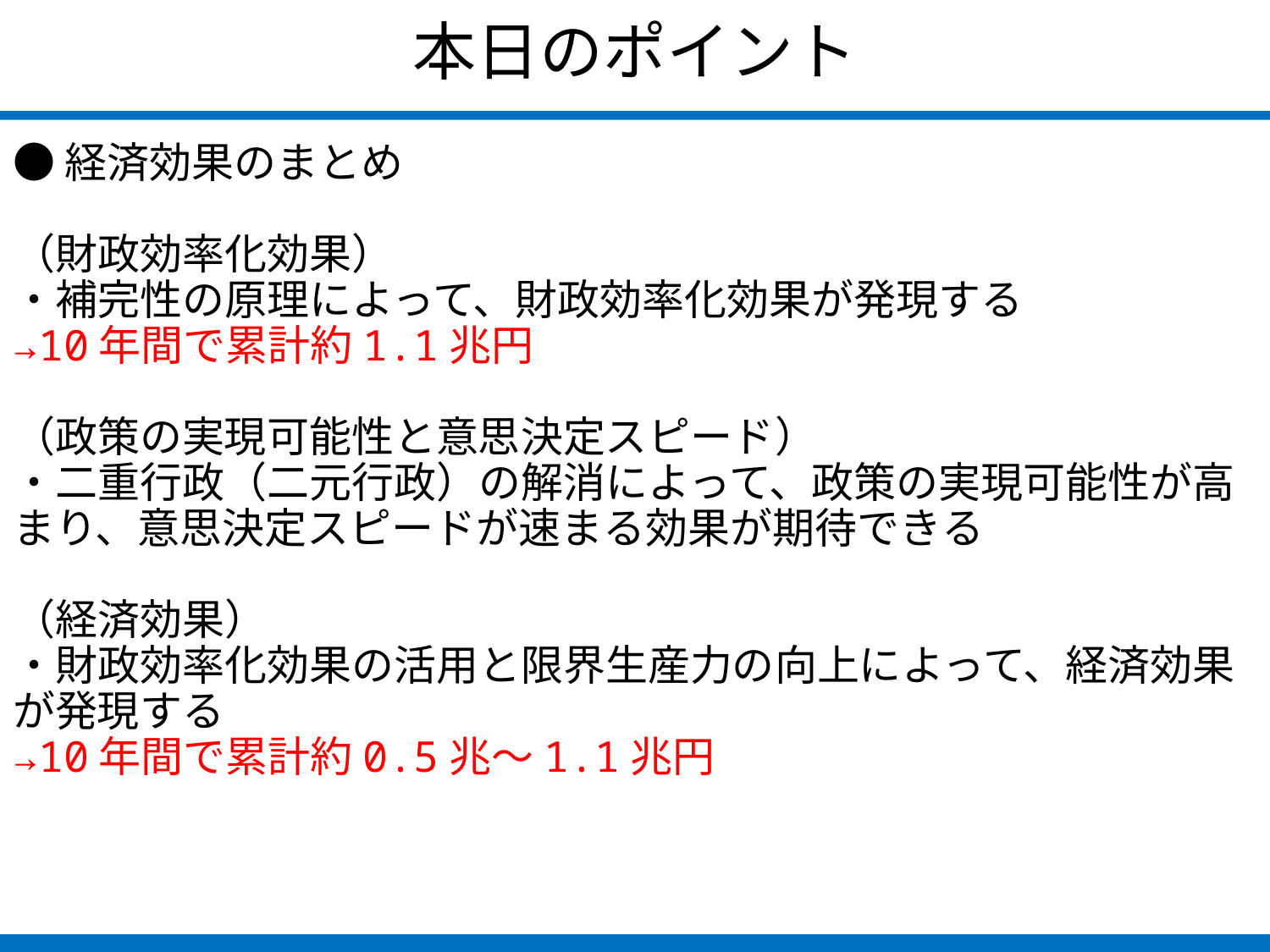

本日のポイント

●経済効果のまとめ

（財政効率化効果）
・補完性の原理によって、財政効率化効果が発現する
→10年間で累計約1.1兆円

（政策の実現可能性と意思決定スピード）
・二重行政（二元行政）の解消によって、政策の実現可能性が高まり、意思決定スピードが速まる効果が期待できる

（経済効果）
・財政効率化効果の活用と限界生産力の向上によって、経済効果が発現する
→10年間で累計約0.5兆～1.1兆円